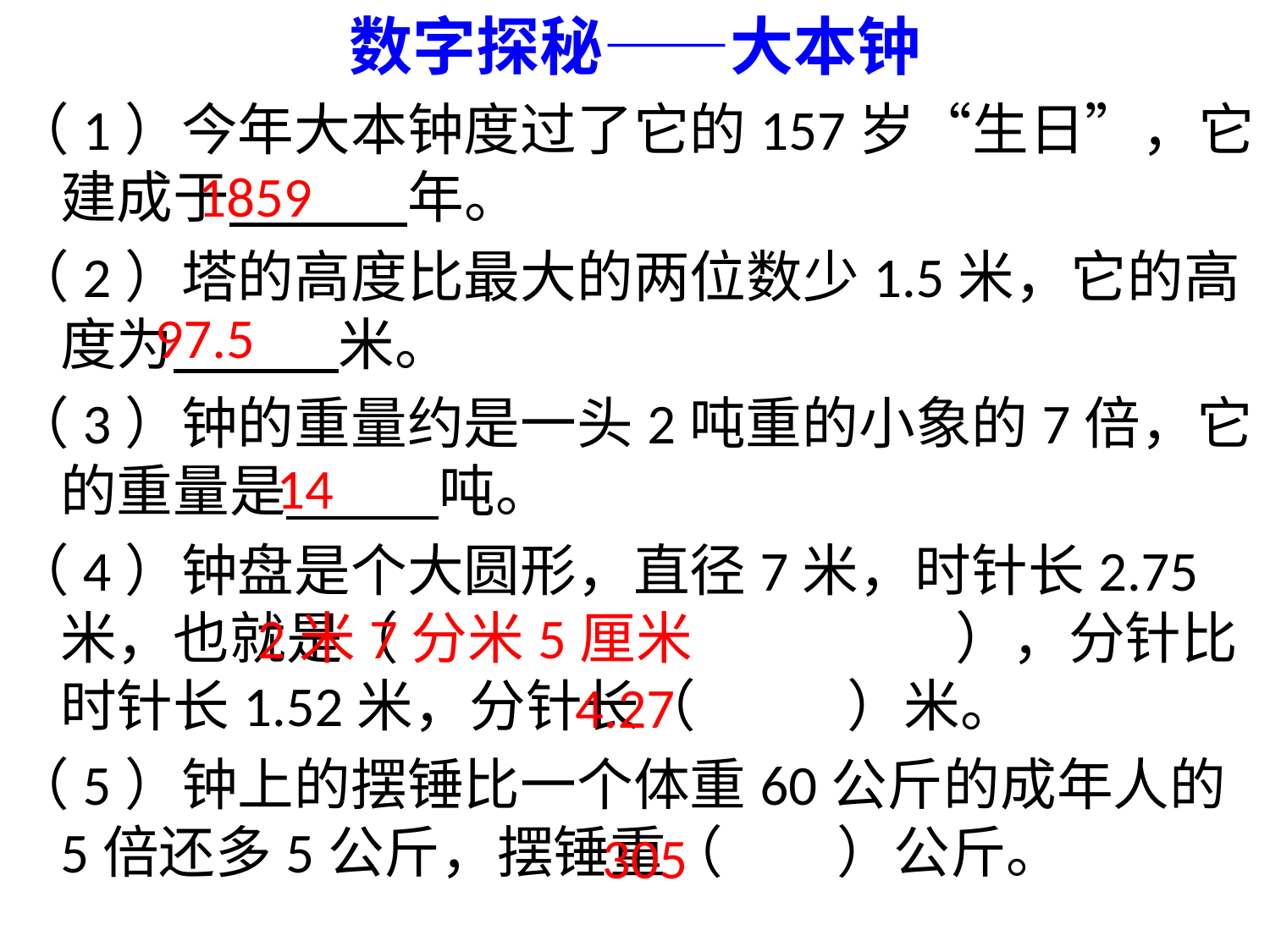

数字探秘——大本钟
（1）今年大本钟度过了它的157岁“生日”，它建成于              年。
（2）塔的高度比最大的两位数少1.5米，它的高度为             米。
（3）钟的重量约是一头2吨重的小象的7倍，它的重量是            吨。
（4）钟盘是个大圆形，直径7米，时针长2.75米，也就是（                                            ），分针比时针长1.52米，分针长（            ）米。
（5）钟上的摆锤比一个体重60公斤的成年人的5倍还多5公斤，摆锤重（         ）公斤。

1859
97.5
14
2米7分米5厘米
4.27
305